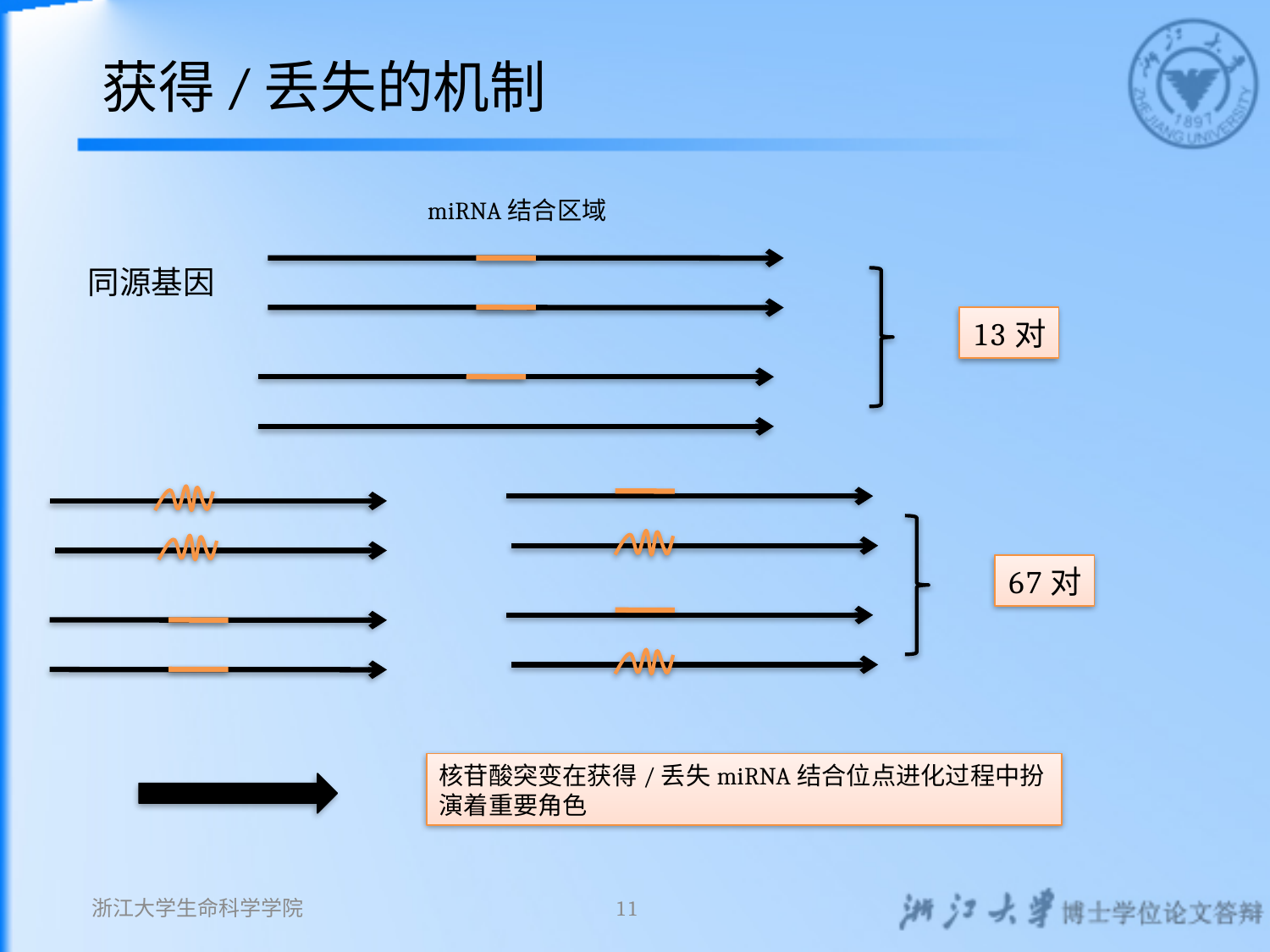

# 获得/丢失的机制
miRNA结合区域
同源基因

13对

67对

核苷酸突变在获得/丢失miRNA结合位点进化过程中扮演着重要角色

浙江大学生命科学学院
11